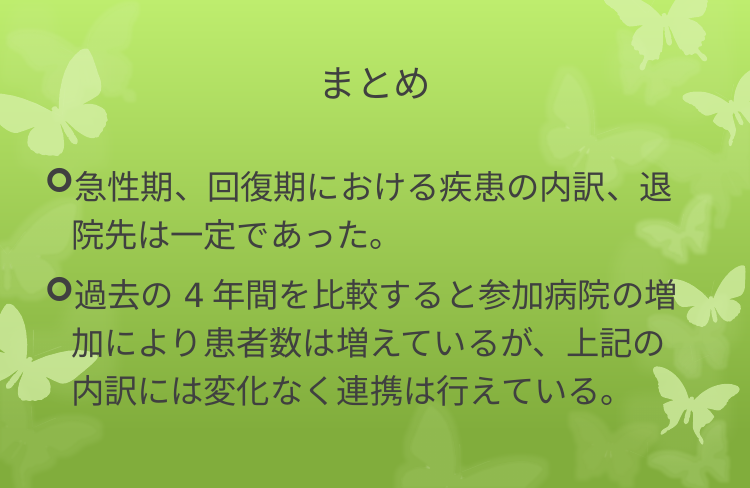

# まとめ
急性期、回復期における疾患の内訳、退院先は一定であった。
過去の4年間を比較すると参加病院の増加により患者数は増えているが、上記の内訳には変化なく連携は行えている。